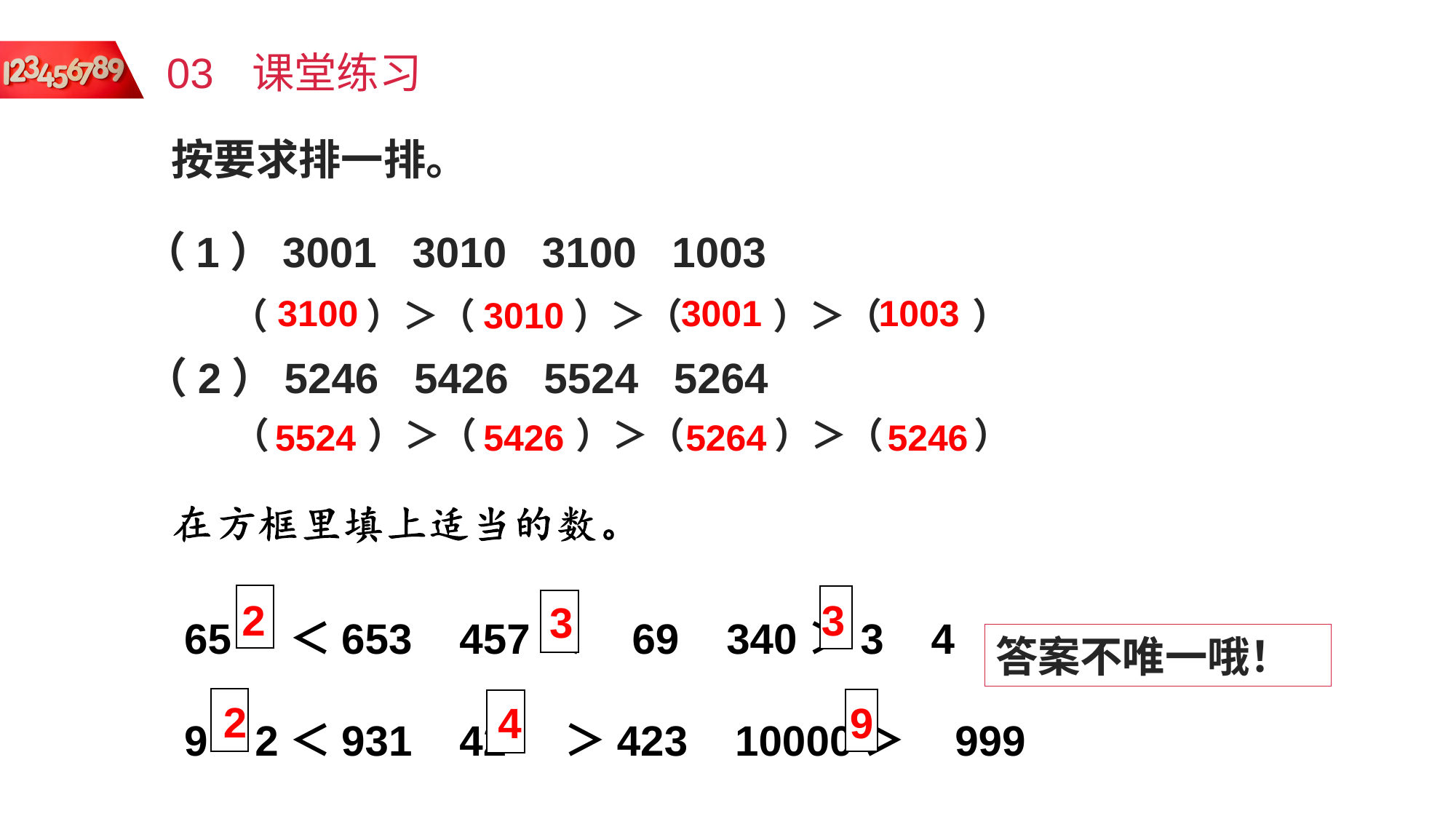

03
课堂练习
按要求排一排。
（1）3001   3010   3100   1003
（            ）＞（            ）＞（           ）＞（           ）
（2）5246   5426   5524   5264
（            ）＞（            ）＞（           ）＞（           ）
3100
3001
1003
3010
5524
5426
5264
5246

65    ＜653    457＜    69    340＞3    4
9    2＜931    42    ＞423    10000＞    999

3
2
3
答案不唯一哦！
2
4
9